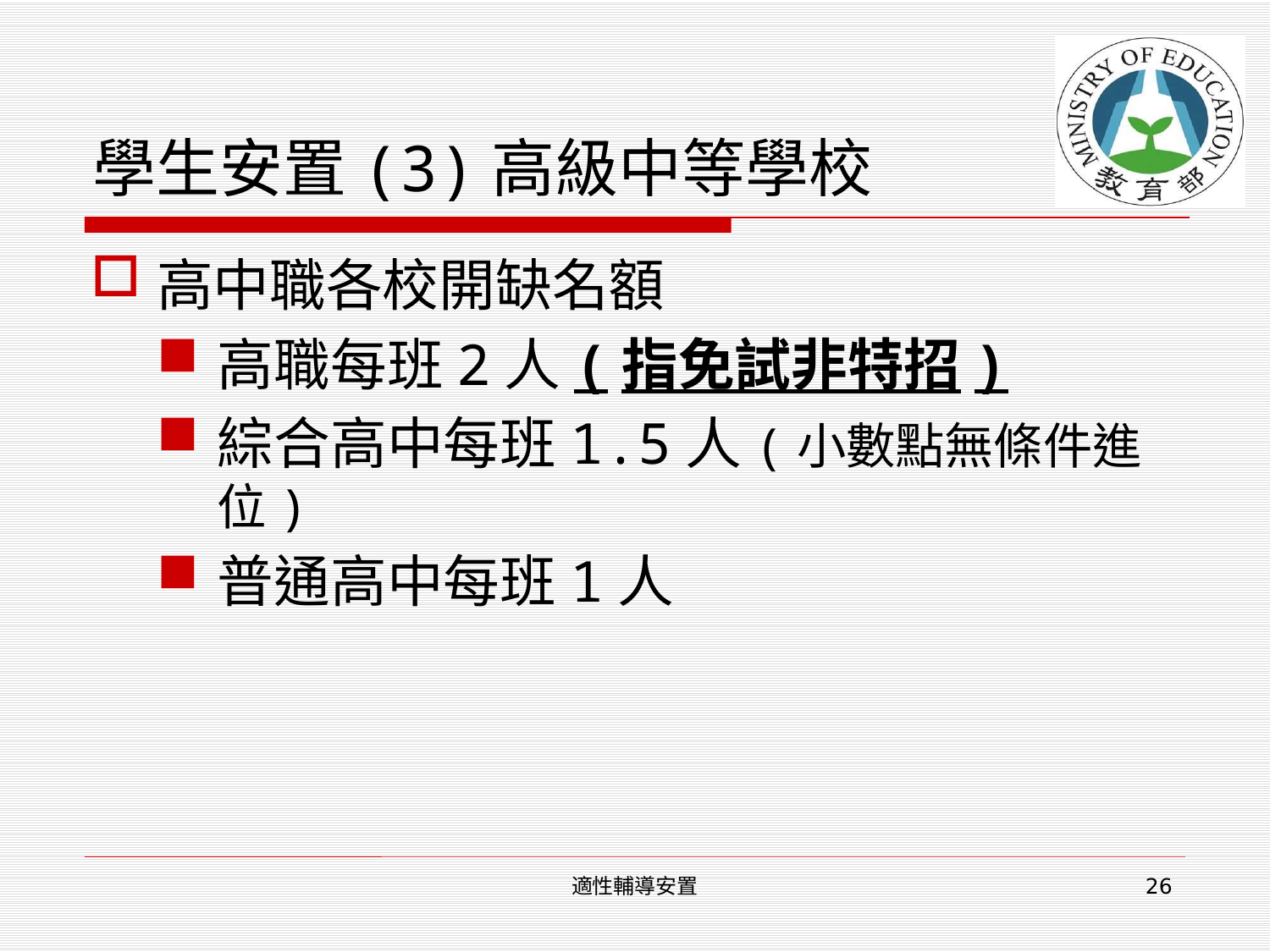

# 學生安置(3)高級中等學校
高中職各校開缺名額
高職每班2人(指免試非特招)
綜合高中每班1.5人(小數點無條件進位)
普通高中每班1人

適性輔導安置
26